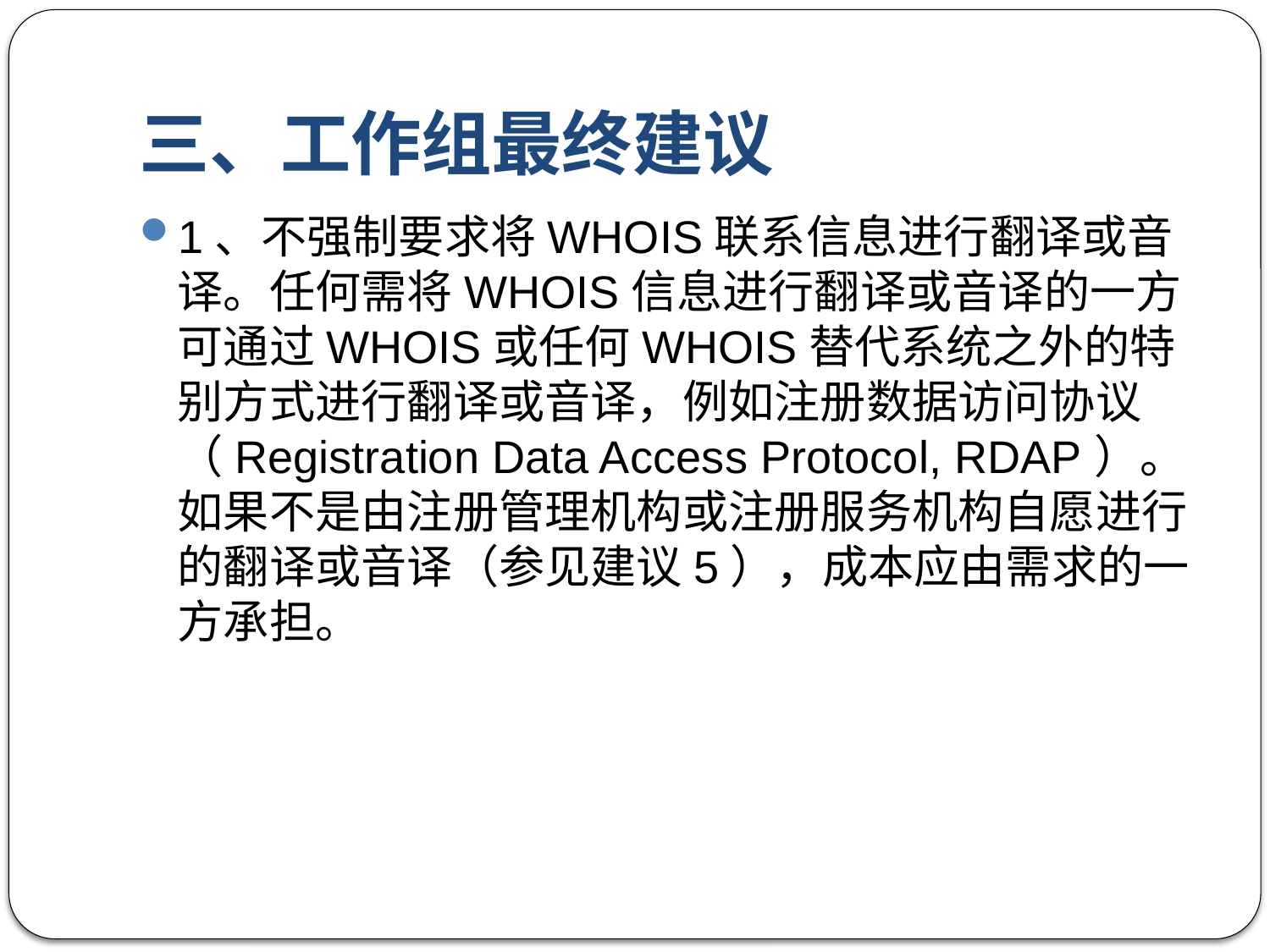

# 三、工作组最终建议
1、不强制要求将WHOIS联系信息进行翻译或音译。任何需将WHOIS信息进行翻译或音译的一方可通过WHOIS或任何WHOIS替代系统之外的特别方式进行翻译或音译，例如注册数据访问协议（Registration Data Access Protocol, RDAP）。如果不是由注册管理机构或注册服务机构自愿进行的翻译或音译（参见建议5），成本应由需求的一方承担。